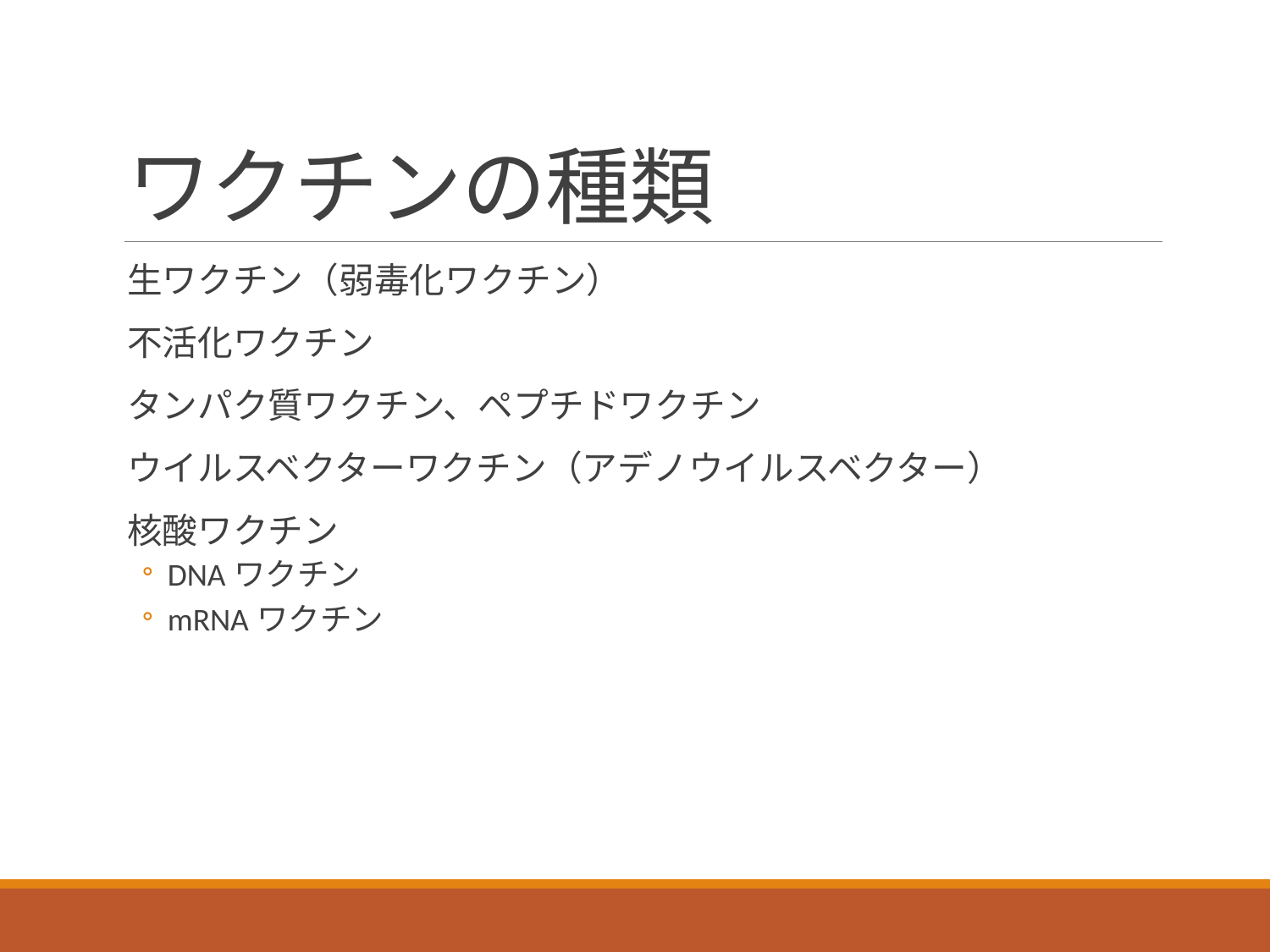

# ワクチンの種類
生ワクチン（弱毒化ワクチン）
不活化ワクチン
タンパク質ワクチン、ペプチドワクチン
ウイルスベクターワクチン（アデノウイルスベクター）
核酸ワクチン
DNAワクチン
mRNAワクチン